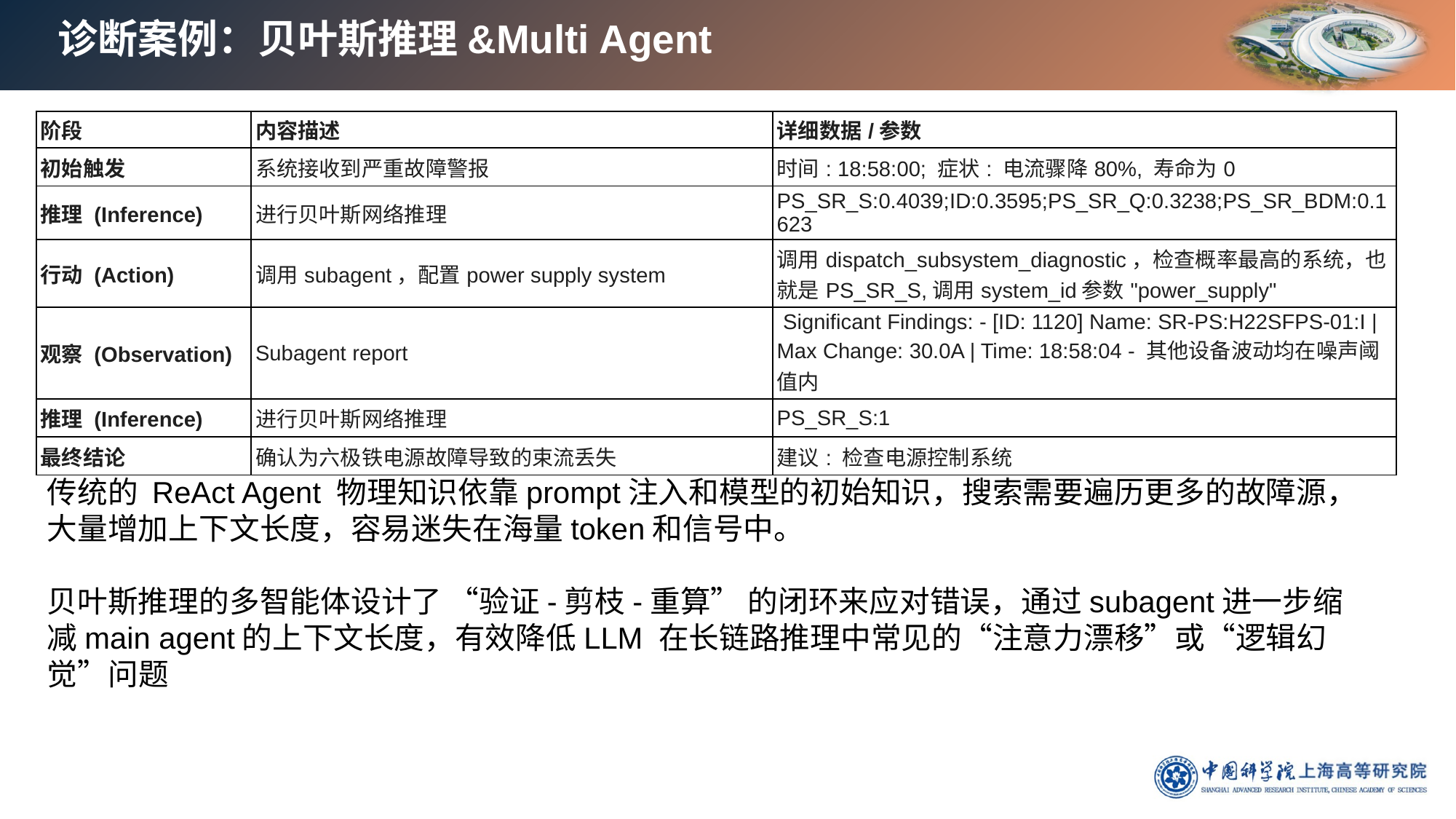

# 诊断案例：贝叶斯推理&Multi Agent
| 阶段 | 内容描述 | 详细数据/参数 |
| --- | --- | --- |
| 初始触发 | 系统接收到严重故障警报 | 时间: 18:58:00; 症状: 电流骤降80%, 寿命为0 |
| 推理 (Inference) | 进行贝叶斯网络推理 | PS\_SR\_S:0.4039;ID:0.3595;PS\_SR\_Q:0.3238;PS\_SR\_BDM:0.1623 |
| 行动 (Action) | 调用subagent，配置power supply system | 调用dispatch\_subsystem\_diagnostic，检查概率最高的系统，也就是PS\_SR\_S,调用system\_id参数"power\_supply" |
| 观察 (Observation) | Subagent report | Significant Findings: - [ID: 1120] Name: SR-PS:H22SFPS-01:I | Max Change: 30.0A | Time: 18:58:04 - 其他设备波动均在噪声阈值内 |
| 推理 (Inference) | 进行贝叶斯网络推理 | PS\_SR\_S:1 |
| 最终结论 | 确认为六极铁电源故障导致的束流丢失 | 建议: 检查电源控制系统 |
传统的 ReAct Agent 物理知识依靠prompt注入和模型的初始知识，搜索需要遍历更多的故障源，大量增加上下文长度，容易迷失在海量token和信号中。

贝叶斯推理的多智能体设计了 “验证-剪枝-重算” 的闭环来应对错误，通过subagent进一步缩减main agent的上下文长度，有效降低LLM 在长链路推理中常见的“注意力漂移”或“逻辑幻觉”问题